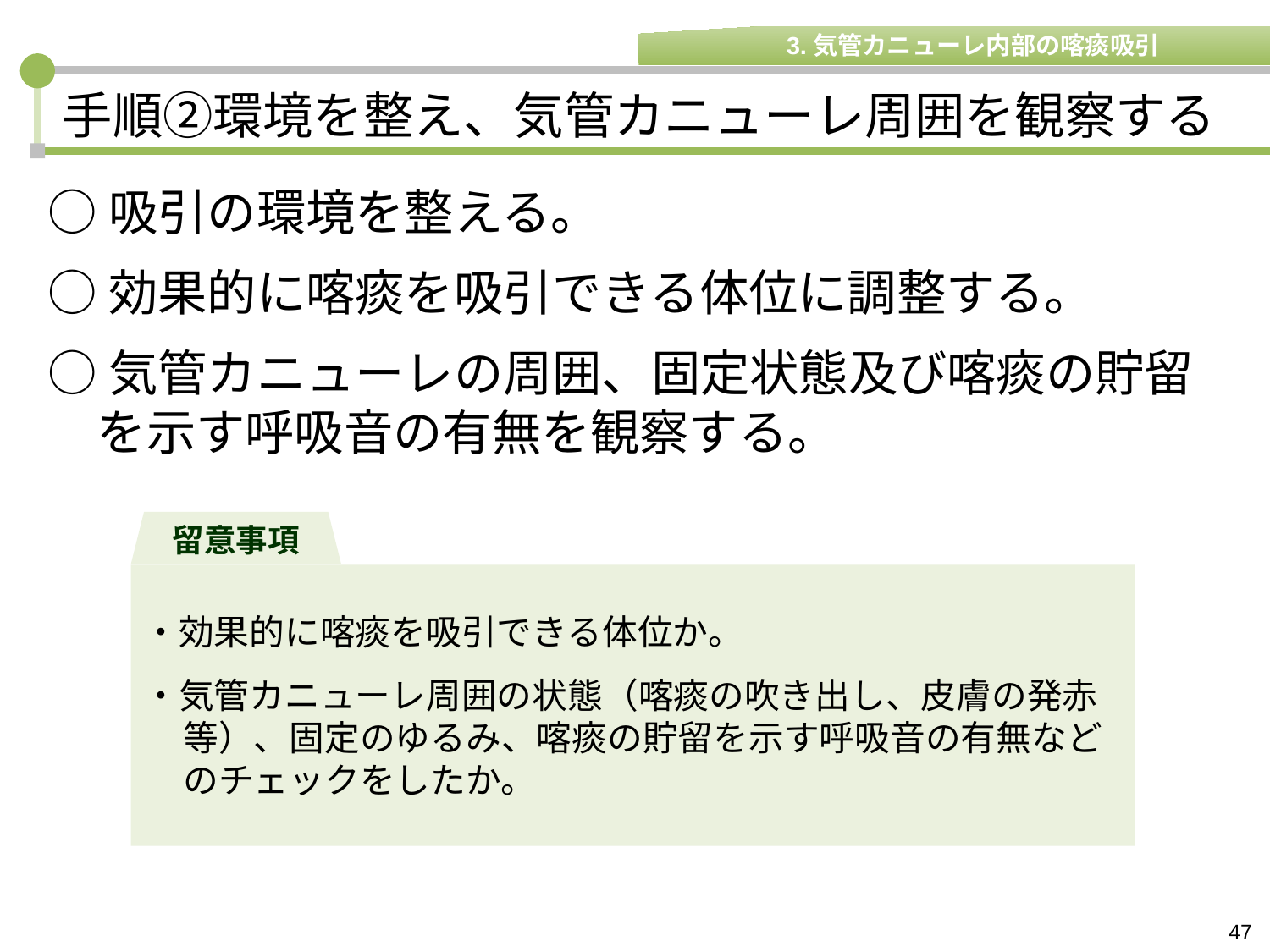

3.気管カニューレ内部の喀痰吸引
# 手順②環境を整え、気管カニューレ周囲を観察する
○吸引の環境を整える。
○効果的に喀痰を吸引できる体位に調整する。
○気管カニューレの周囲、固定状態及び喀痰の貯留を示す呼吸音の有無を観察する。
留意事項
・効果的に喀痰を吸引できる体位か。
・気管カニューレ周囲の状態（喀痰の吹き出し、皮膚の発赤等）、固定のゆるみ、喀痰の貯留を示す呼吸音の有無などのチェックをしたか。
47